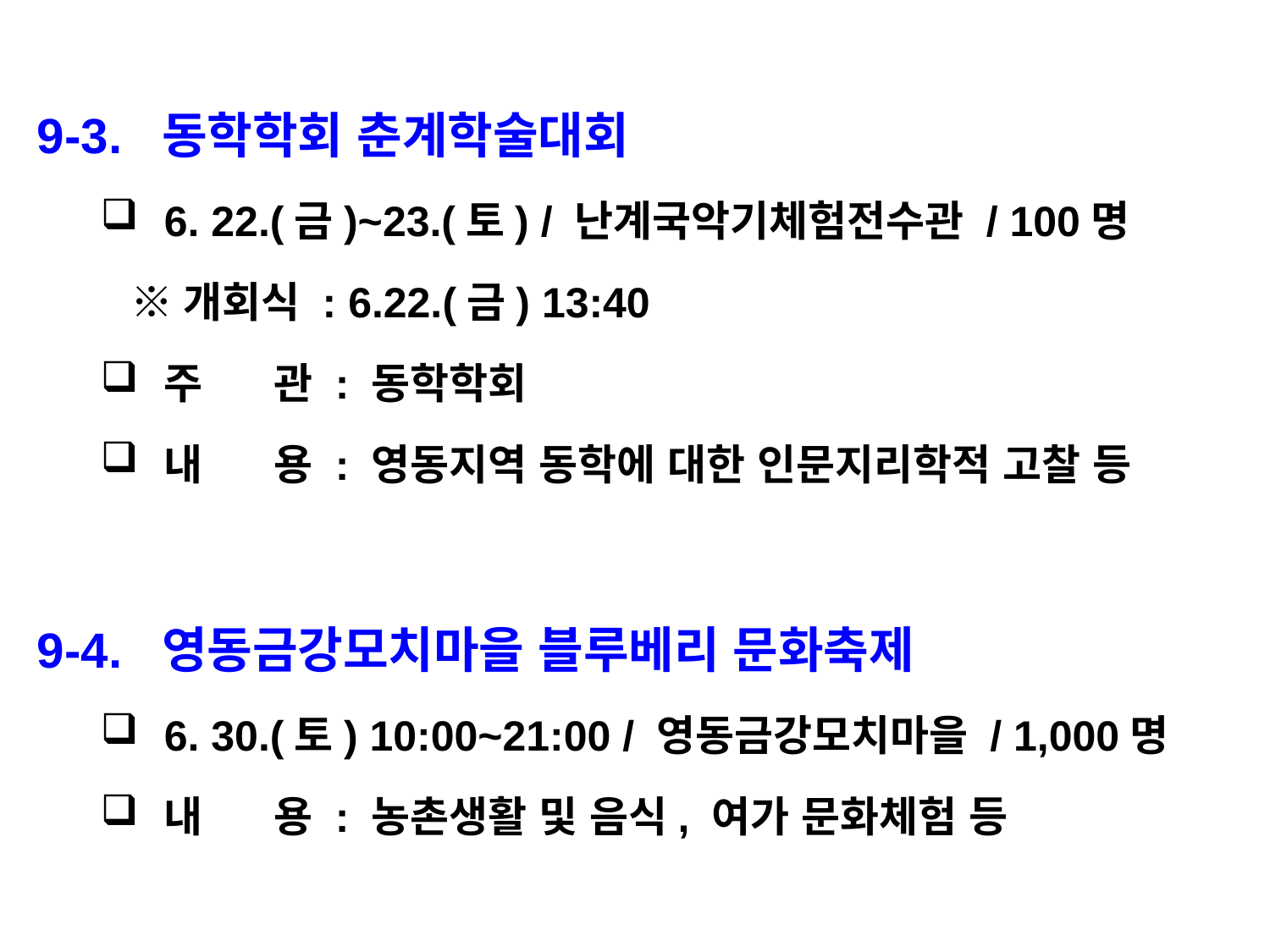

9-3.  동학학회 춘계학술대회
6. 22.(금)~23.(토) / 난계국악기체험전수관 / 100명
   ※개회식 : 6.22.(금) 13:40
주      관 : 동학학회
내      용 : 영동지역 동학에 대한 인문지리학적 고찰 등
9-4.  영동금강모치마을 블루베리 문화축제
6. 30.(토) 10:00~21:00 / 영동금강모치마을 / 1,000명
내      용 : 농촌생활 및 음식, 여가 문화체험 등